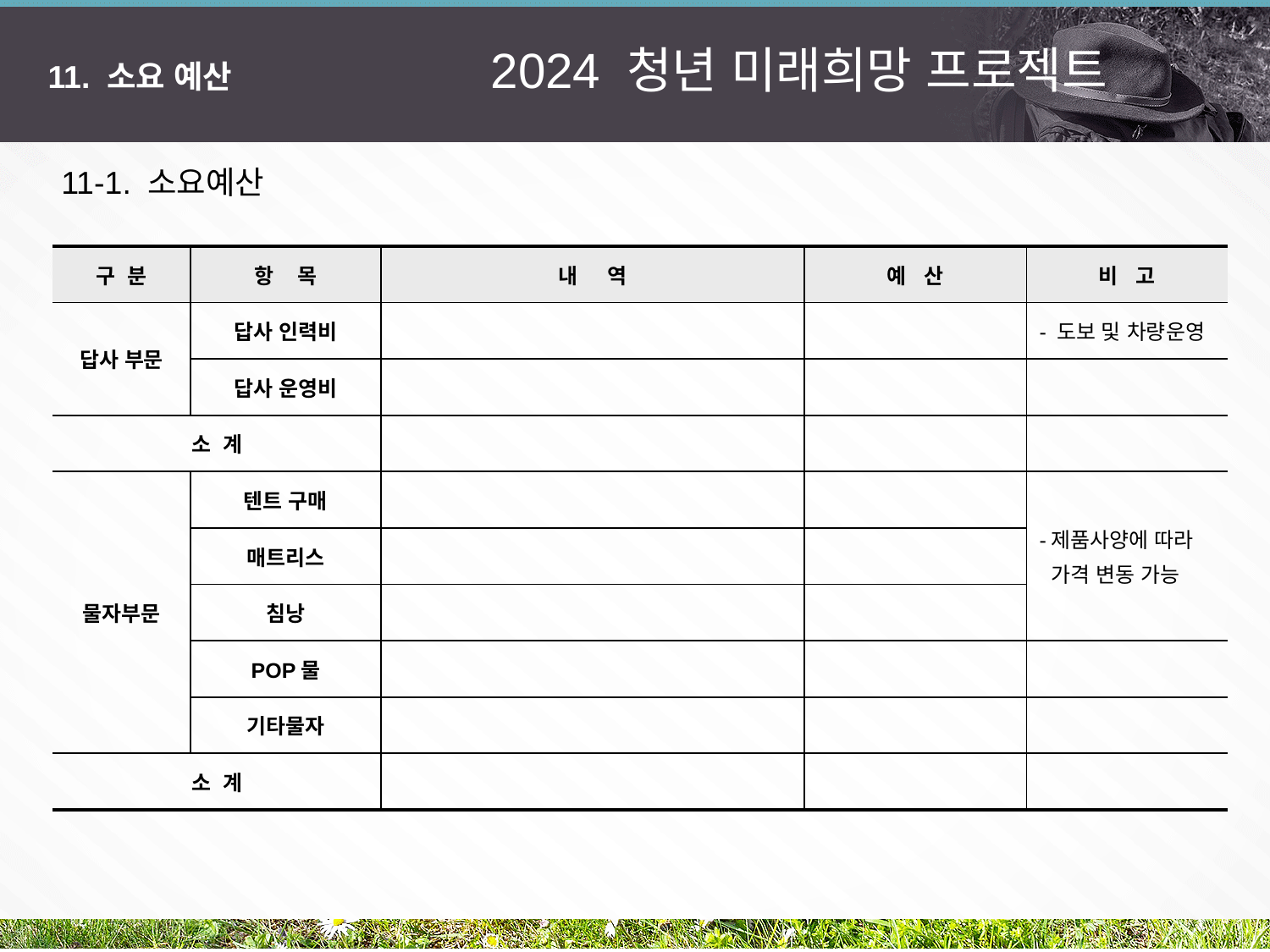

2024 청년 미래희망 프로젝트
11. 소요 예산
11-1. 소요예산
| 구 분 | 항 목 | 내 역 | 예 산 | 비 고 |
| --- | --- | --- | --- | --- |
| 답사 부문 | 답사 인력비 |  |  | - 도보 및 차량운영 |
|  | 답사 운영비 |  |  |  |
| 소 계 |  |  |  |  |
| 물자부문 | 텐트 구매 |  |  | -제품사양에 따라 가격 변동 가능 |
|  | 매트리스 |  |  |  |
|  | 침낭 |  |  |  |
|  | POP물 |  |  |  |
|  | 기타물자 |  |  |  |
| 소 계 |  |  |  |  |